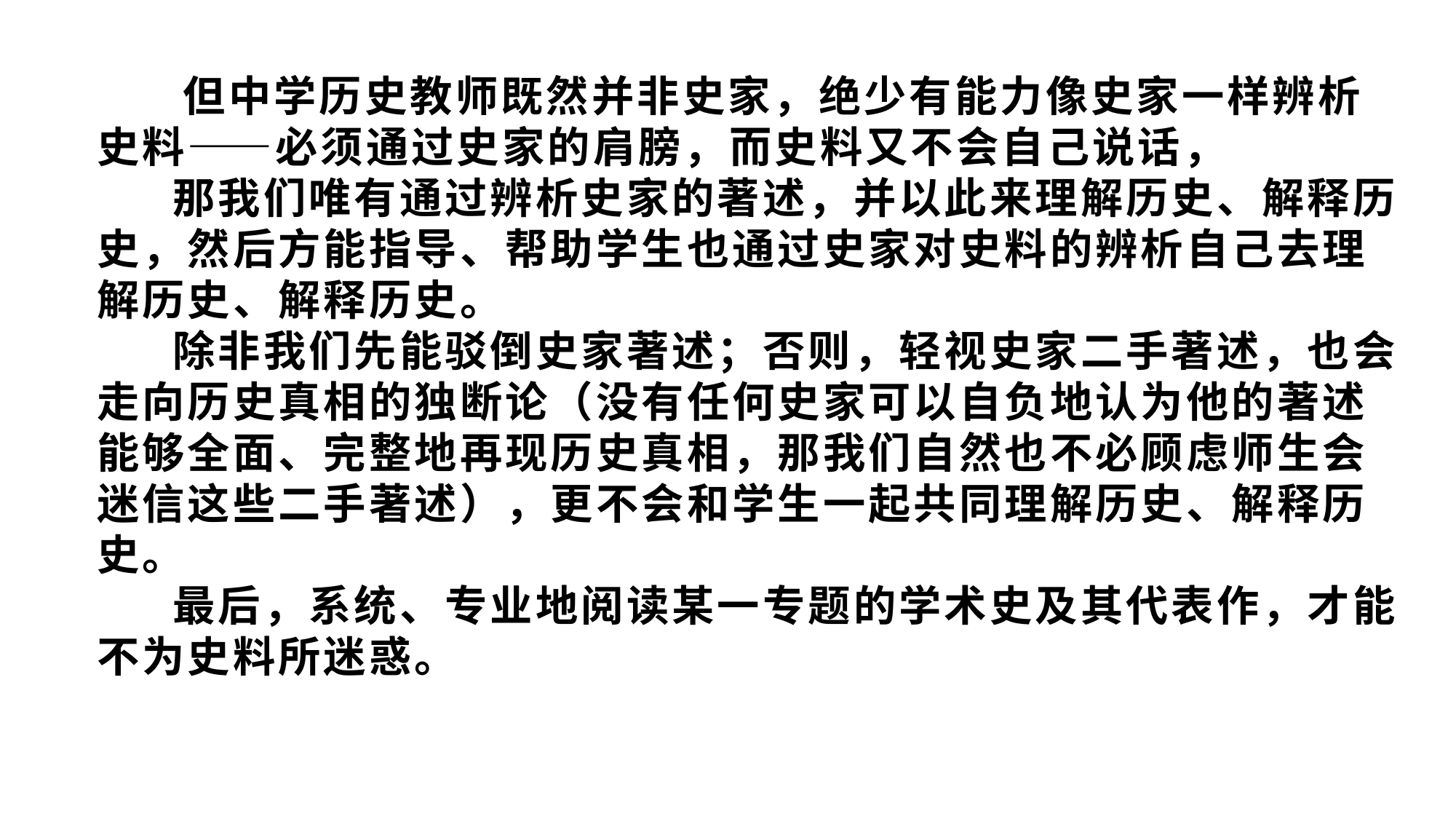

# 但中学历史教师既然并非史家，绝少有能力像史家一样辨析史料——必须通过史家的肩膀，而史料又不会自己说话， 那我们唯有通过辨析史家的著述，并以此来理解历史、解释历史，然后方能指导、帮助学生也通过史家对史料的辨析自己去理解历史、解释历史。 除非我们先能驳倒史家著述；否则，轻视史家二手著述，也会走向历史真相的独断论（没有任何史家可以自负地认为他的著述能够全面、完整地再现历史真相，那我们自然也不必顾虑师生会迷信这些二手著述），更不会和学生一起共同理解历史、解释历史。 最后，系统、专业地阅读某一专题的学术史及其代表作，才能不为史料所迷惑。